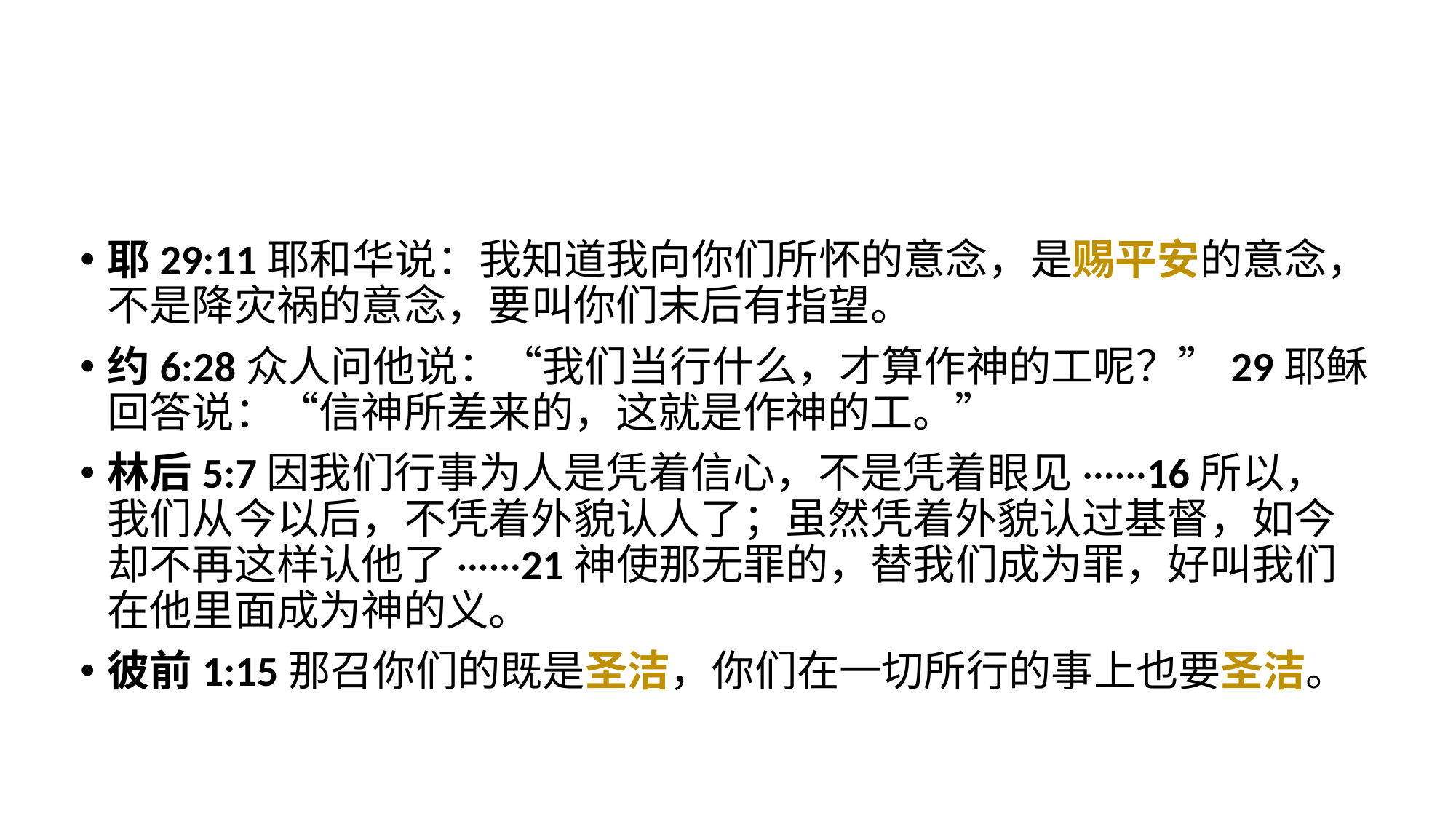

耶29:11耶和华说：我知道我向你们所怀的意念，是赐平安的意念，不是降灾祸的意念，要叫你们末后有指望。
约6:28众人问他说：“我们当行什么，才算作神的工呢？”29耶稣回答说：“信神所差来的，这就是作神的工。”
林后5:7因我们行事为人是凭着信心，不是凭着眼见······16所以，我们从今以后，不凭着外貌认人了；虽然凭着外貌认过基督，如今却不再这样认他了······21神使那无罪的，替我们成为罪，好叫我们在他里面成为神的义。
彼前1:15那召你们的既是圣洁，你们在一切所行的事上也要圣洁。